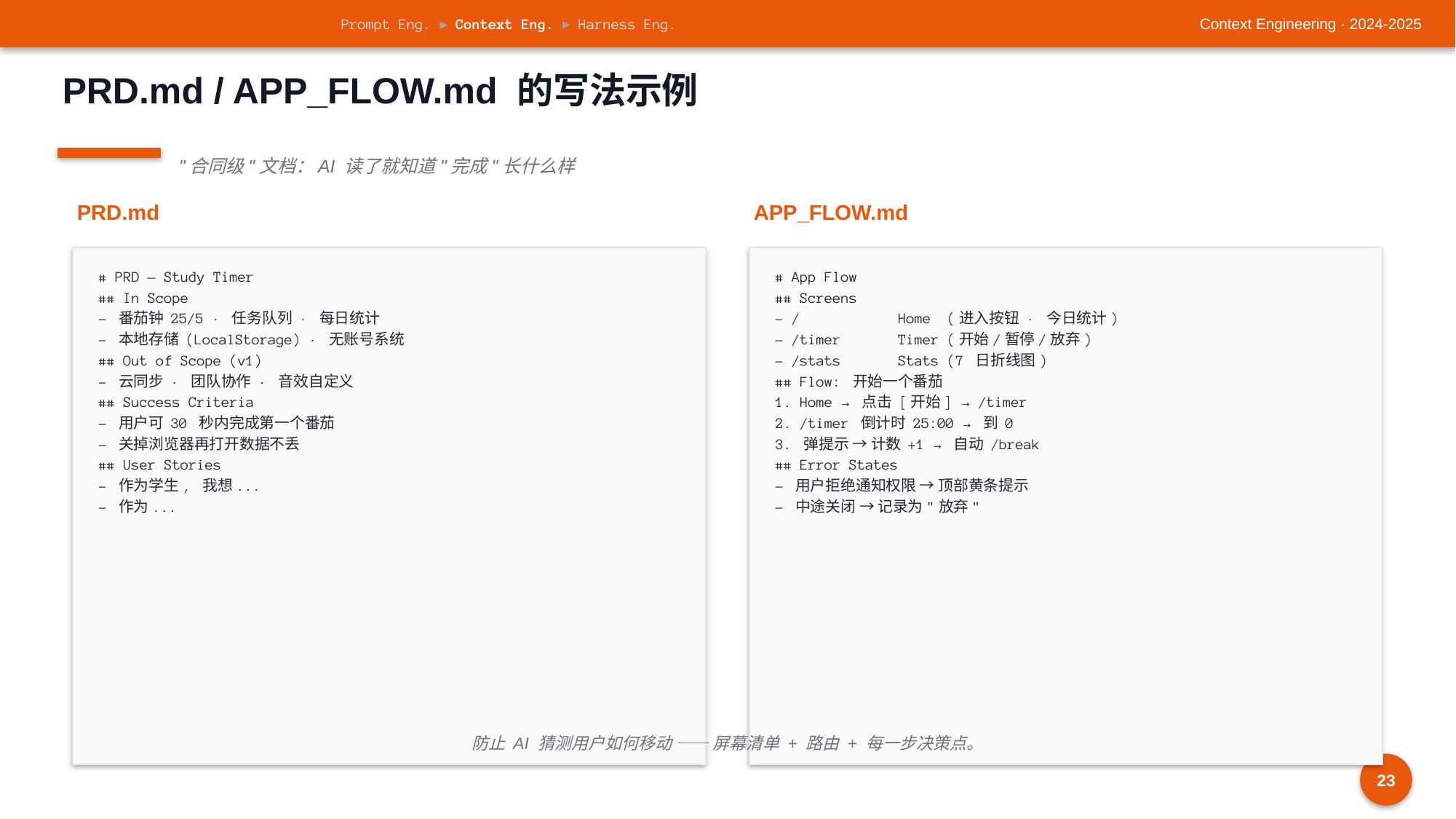

Prompt Eng.  ▸  Context Eng.  ▸  Harness Eng.
Context Engineering · 2024-2025
PRD.md / APP_FLOW.md 的写法示例
"合同级"文档：AI 读了就知道"完成"长什么样

PRD.md
APP_FLOW.md

# PRD — Study Timer
## In Scope
- 番茄钟 25/5 · 任务队列 · 每日统计
- 本地存储 (LocalStorage) · 无账号系统
## Out of Scope (v1)
- 云同步 · 团队协作 · 音效自定义
## Success Criteria
- 用户可 30 秒内完成第一个番茄
- 关掉浏览器再打开数据不丢
## User Stories
- 作为学生, 我想...
- 作为...
# App Flow
## Screens
- /            Home  (进入按钮 · 今日统计)
- /timer       Timer (开始/暂停/放弃)
- /stats       Stats (7 日折线图)
## Flow: 开始一个番茄
1. Home → 点击 [开始] → /timer
2. /timer 倒计时 25:00 → 到 0
3. 弹提示 → 计数 +1 → 自动 /break
## Error States
- 用户拒绝通知权限 → 顶部黄条提示
- 中途关闭 → 记录为"放弃"
防止 AI 猜测用户如何移动 —— 屏幕清单 + 路由 + 每一步决策点。

23